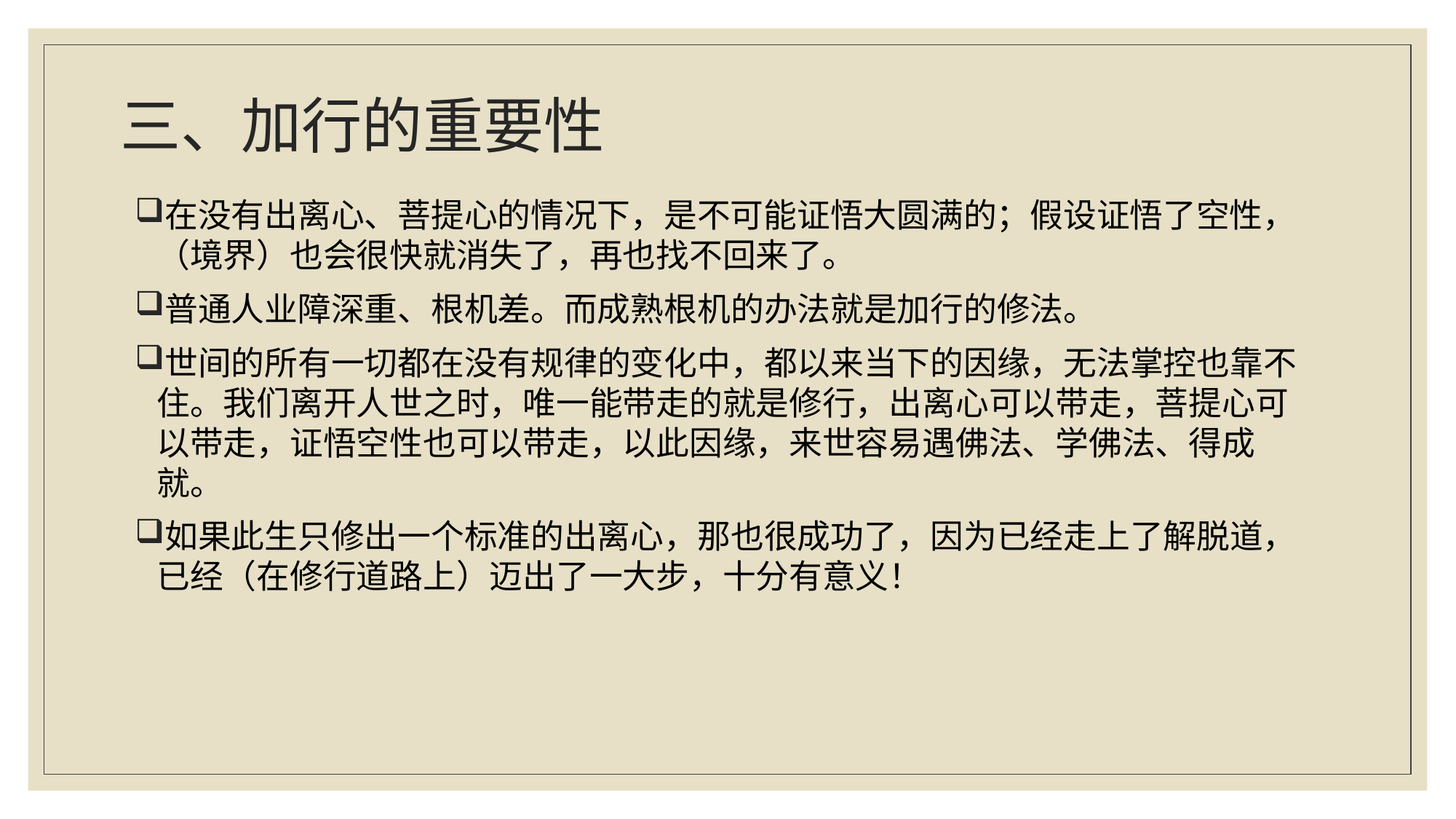

# 三、加行的重要性
在没有出离心、菩提心的情况下，是不可能证悟大圆满的；假设证悟了空性，（境界）也会很快就消失了，再也找不回来了。
普通人业障深重、根机差。而成熟根机的办法就是加行的修法。
世间的所有一切都在没有规律的变化中，都以来当下的因缘，无法掌控也靠不住。我们离开人世之时，唯一能带走的就是修行，出离心可以带走，菩提心可以带走，证悟空性也可以带走，以此因缘，来世容易遇佛法、学佛法、得成就。
如果此生只修出一个标准的出离心，那也很成功了，因为已经走上了解脱道，已经（在修行道路上）迈出了一大步，十分有意义！